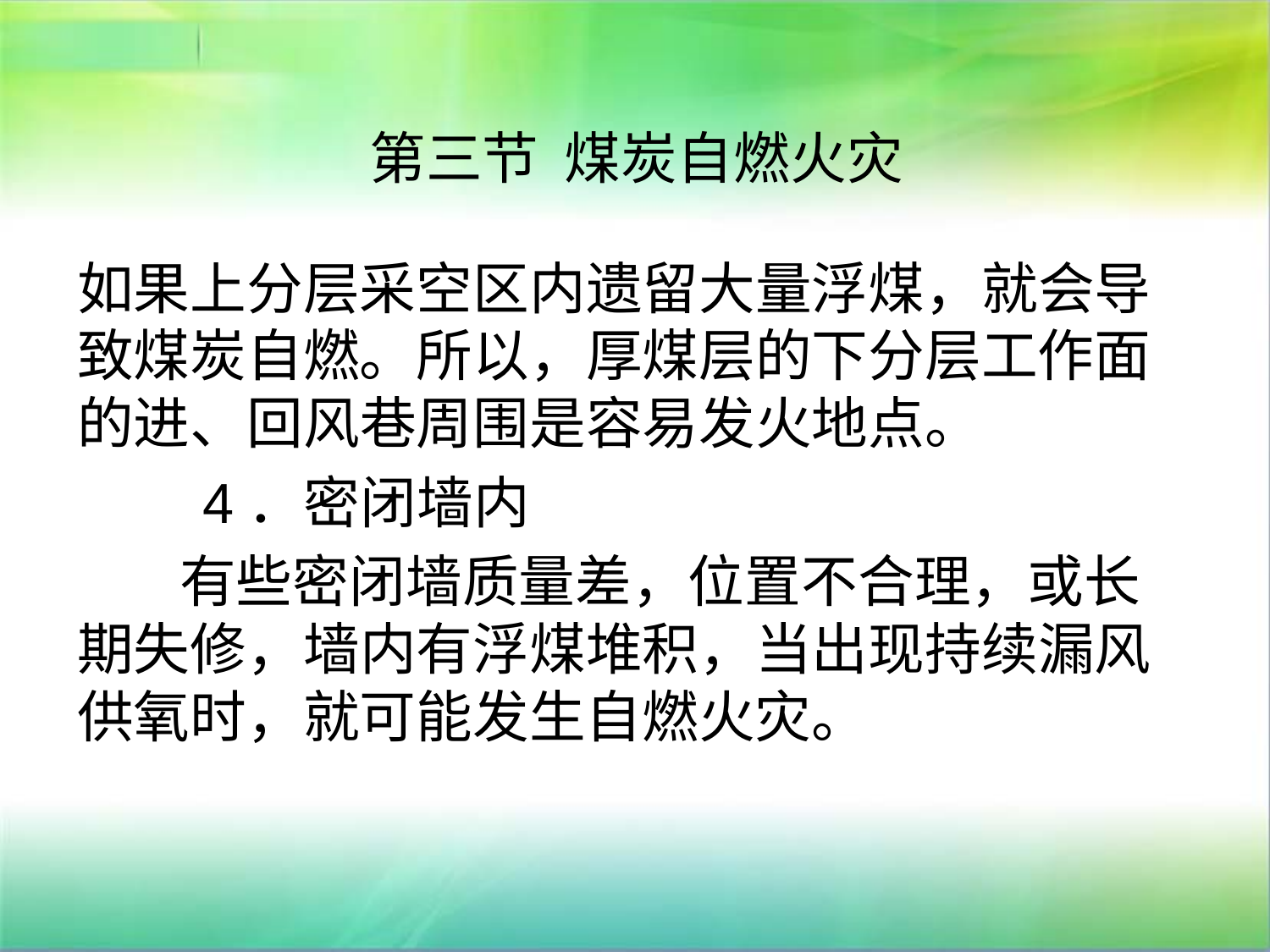

# 第三节  煤炭自燃火灾
如果上分层采空区内遗留大量浮煤，就会导致煤炭自燃。所以，厚煤层的下分层工作面的进、回风巷周围是容易发火地点。
        4．密闭墙内
       有些密闭墙质量差，位置不合理，或长期失修，墙内有浮煤堆积，当出现持续漏风供氧时，就可能发生自燃火灾。